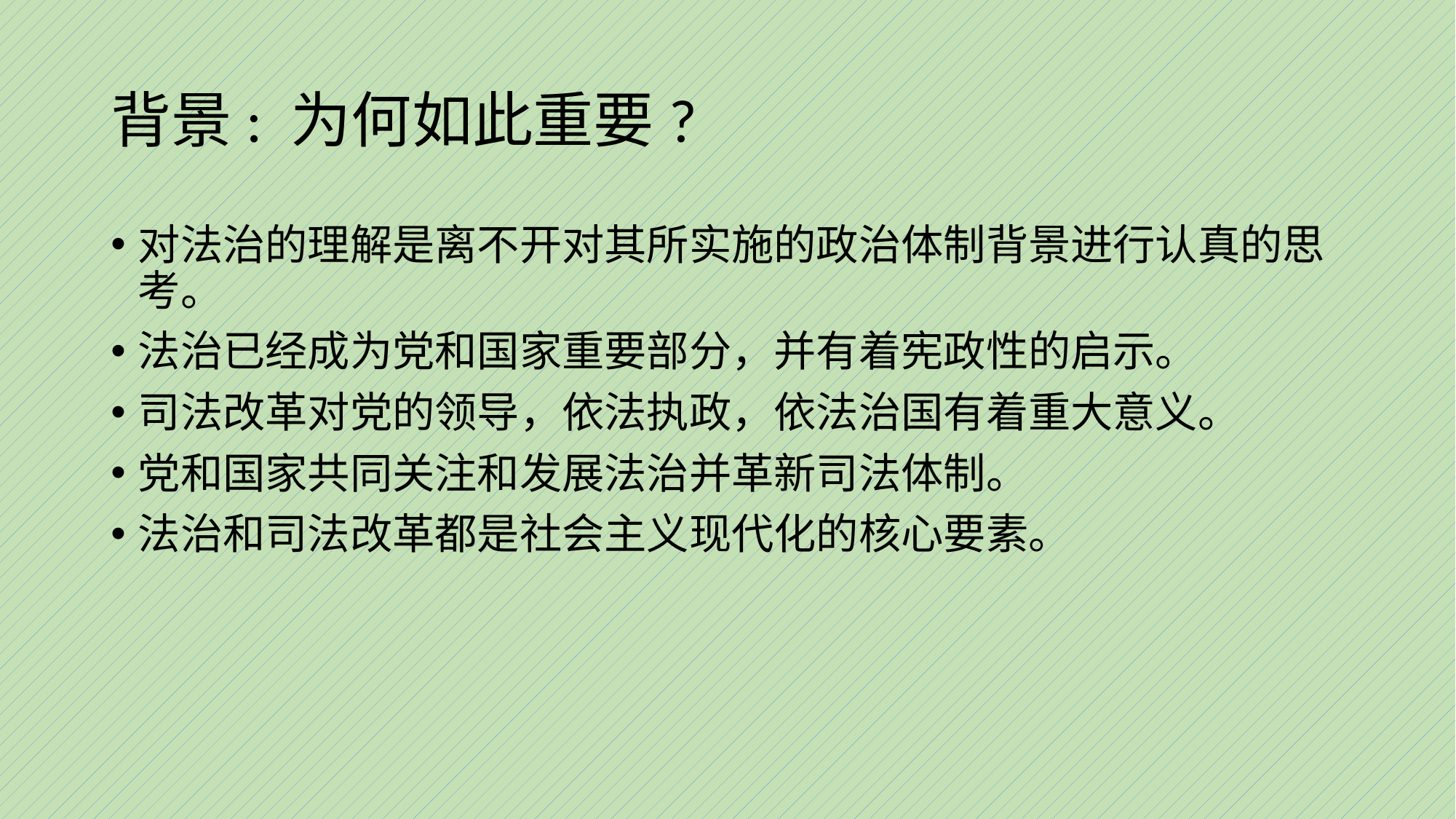

# 背景: 为何如此重要?
对法治的理解是离不开对其所实施的政治体制背景进行认真的思考。
法治已经成为党和国家重要部分，并有着宪政性的启示。
司法改革对党的领导，依法执政，依法治国有着重大意义。
党和国家共同关注和发展法治并革新司法体制。
法治和司法改革都是社会主义现代化的核心要素。